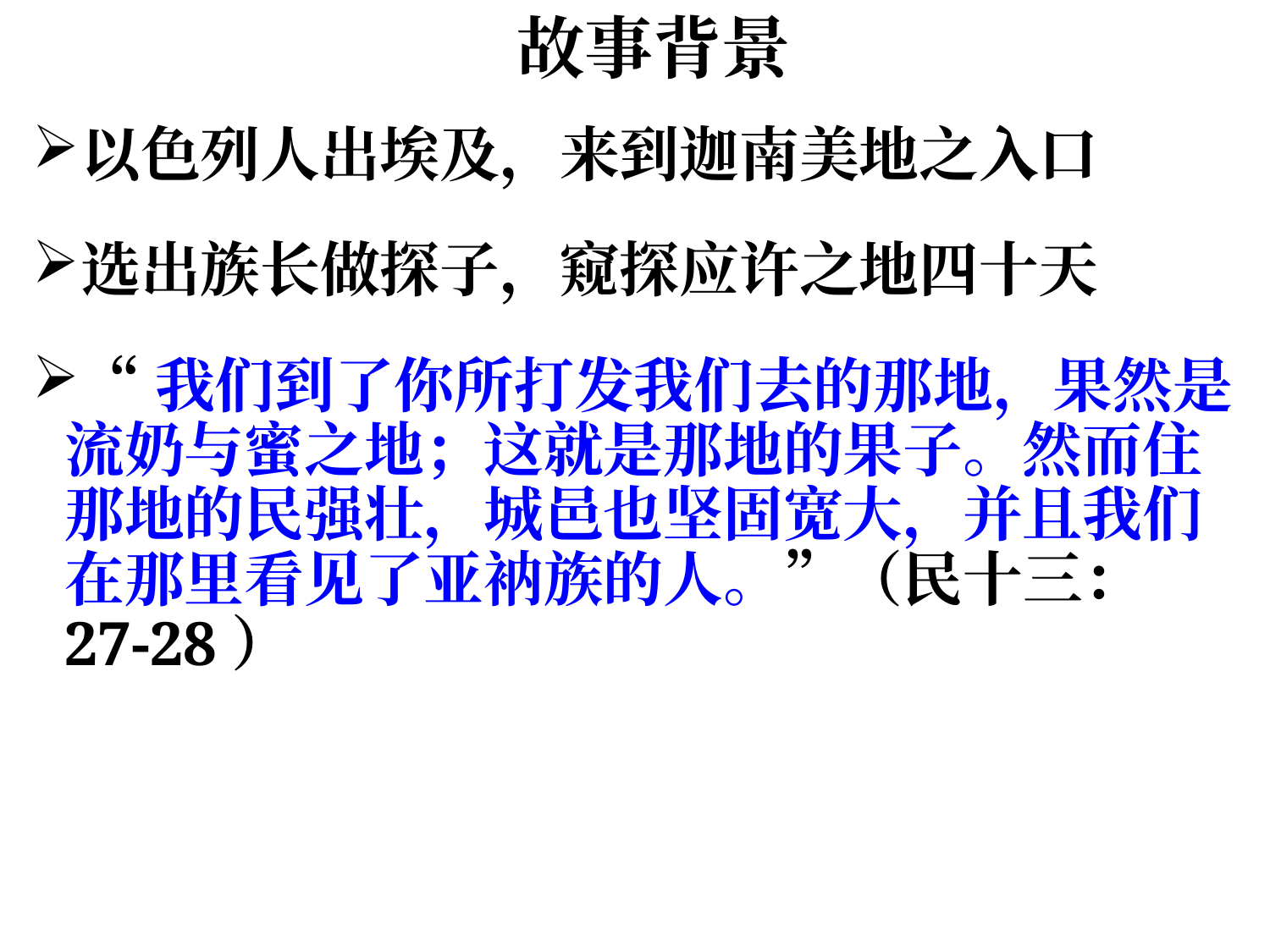

# 故事背景
以色列人出埃及，来到迦南美地之入口

选出族长做探子，窥探应许之地四十天

“我们到了你所打发我们去的那地，果然是流奶与蜜之地；这就是那地的果子。然而住那地的民强壮，城邑也坚固宽大，并且我们在那里看见了亚衲族的人。”（民十三：27-28）